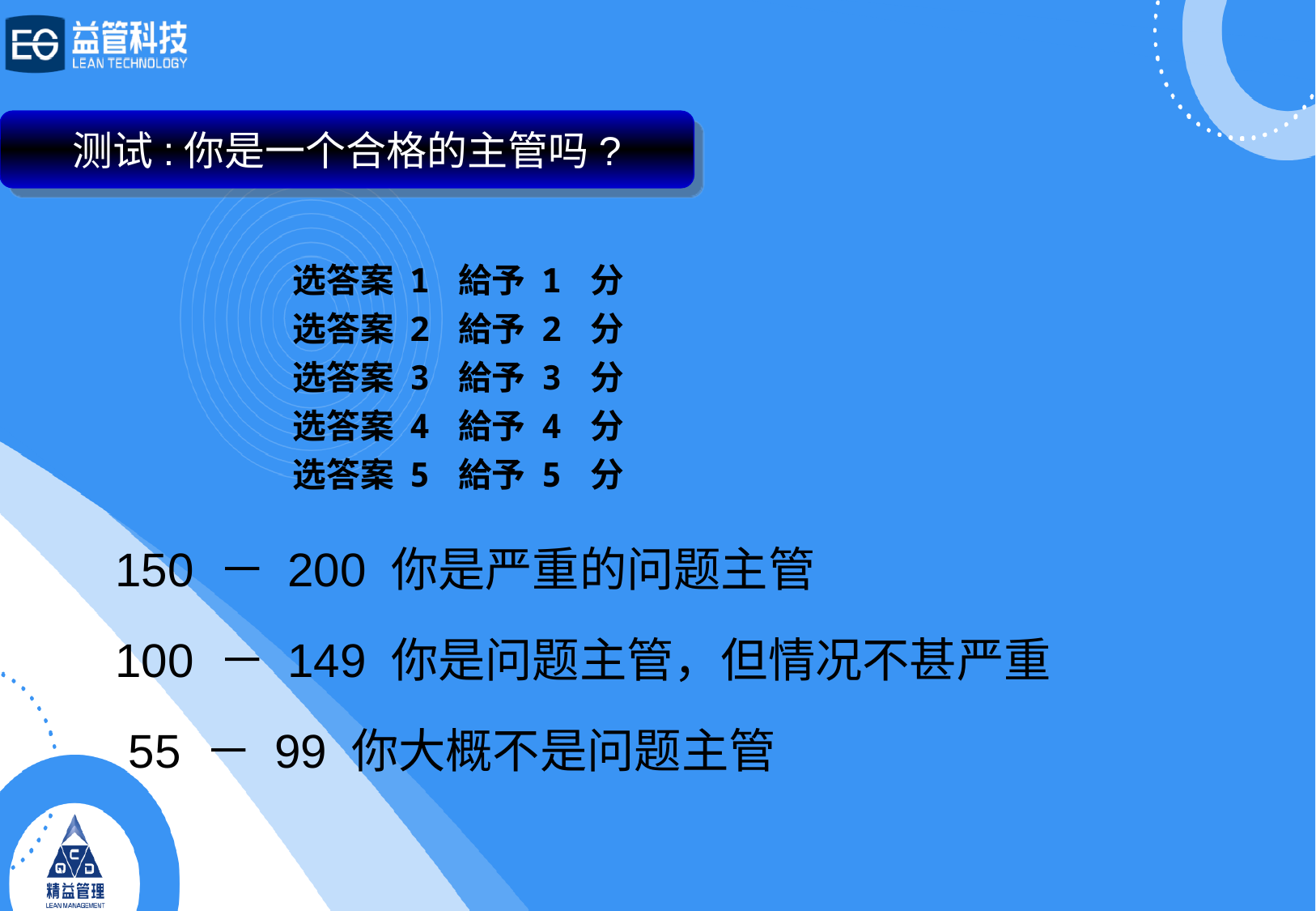

测试:你是一个合格的主管吗?
选答案 1 給予 1 分
选答案 2 給予 2 分
选答案 3 給予 3 分
选答案 4 給予 4 分
选答案 5 給予 5 分

150 － 200 你是严重的问题主管
100 － 149 你是问题主管，但情况不甚严重
 55 － 99 你大概不是问题主管